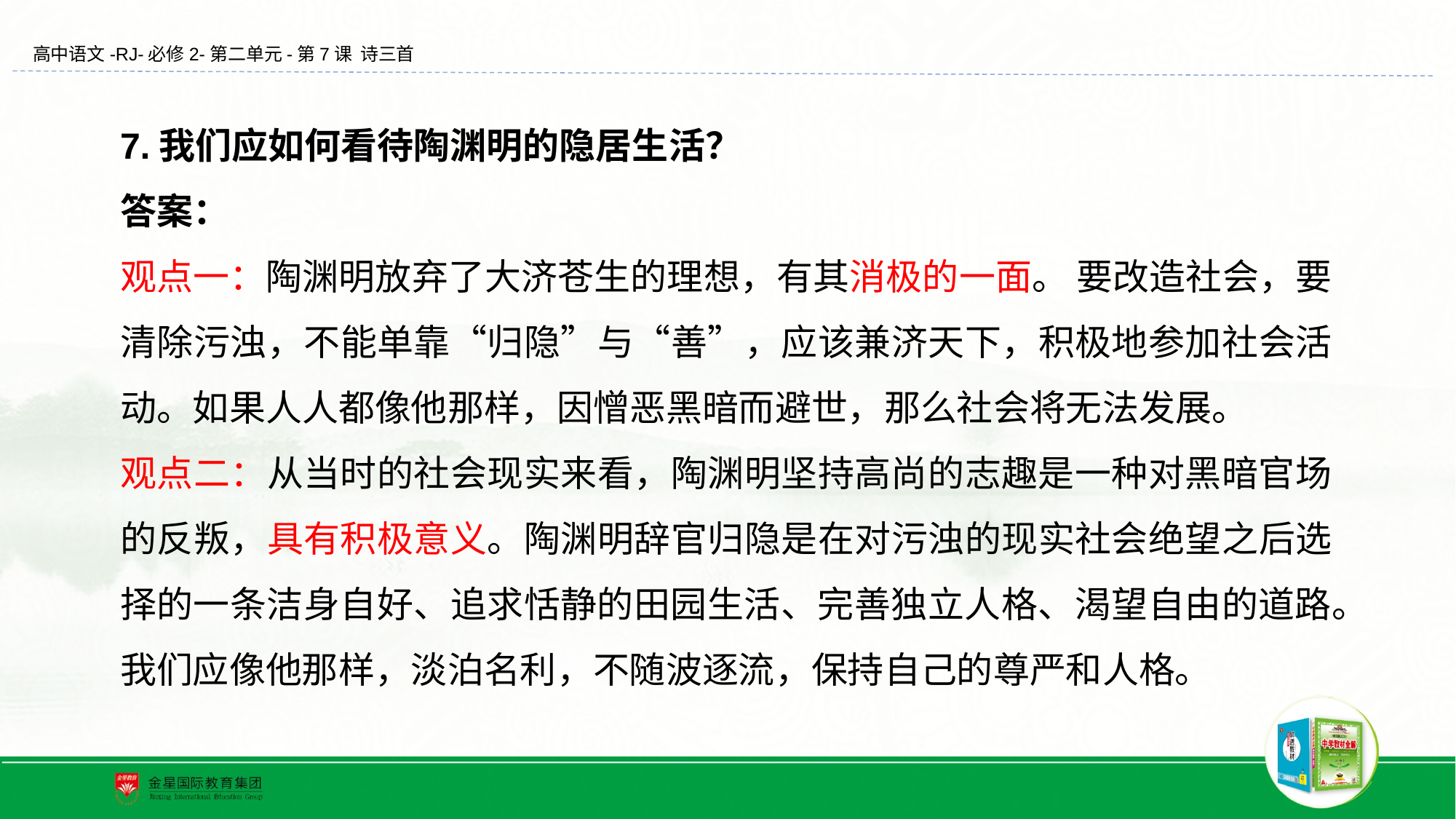

7.我们应如何看待陶渊明的隐居生活？
答案：
观点一：陶渊明放弃了大济苍生的理想，有其消极的一面。 要改造社会，要清除污浊，不能单靠“归隐”与“善”，应该兼济天下，积极地参加社会活动。如果人人都像他那样，因憎恶黑暗而避世，那么社会将无法发展。
观点二：从当时的社会现实来看，陶渊明坚持高尚的志趣是一种对黑暗官场的反叛，具有积极意义。陶渊明辞官归隐是在对污浊的现实社会绝望之后选择的一条洁身自好、追求恬静的田园生活、完善独立人格、渴望自由的道路。我们应像他那样，淡泊名利，不随波逐流，保持自己的尊严和人格。